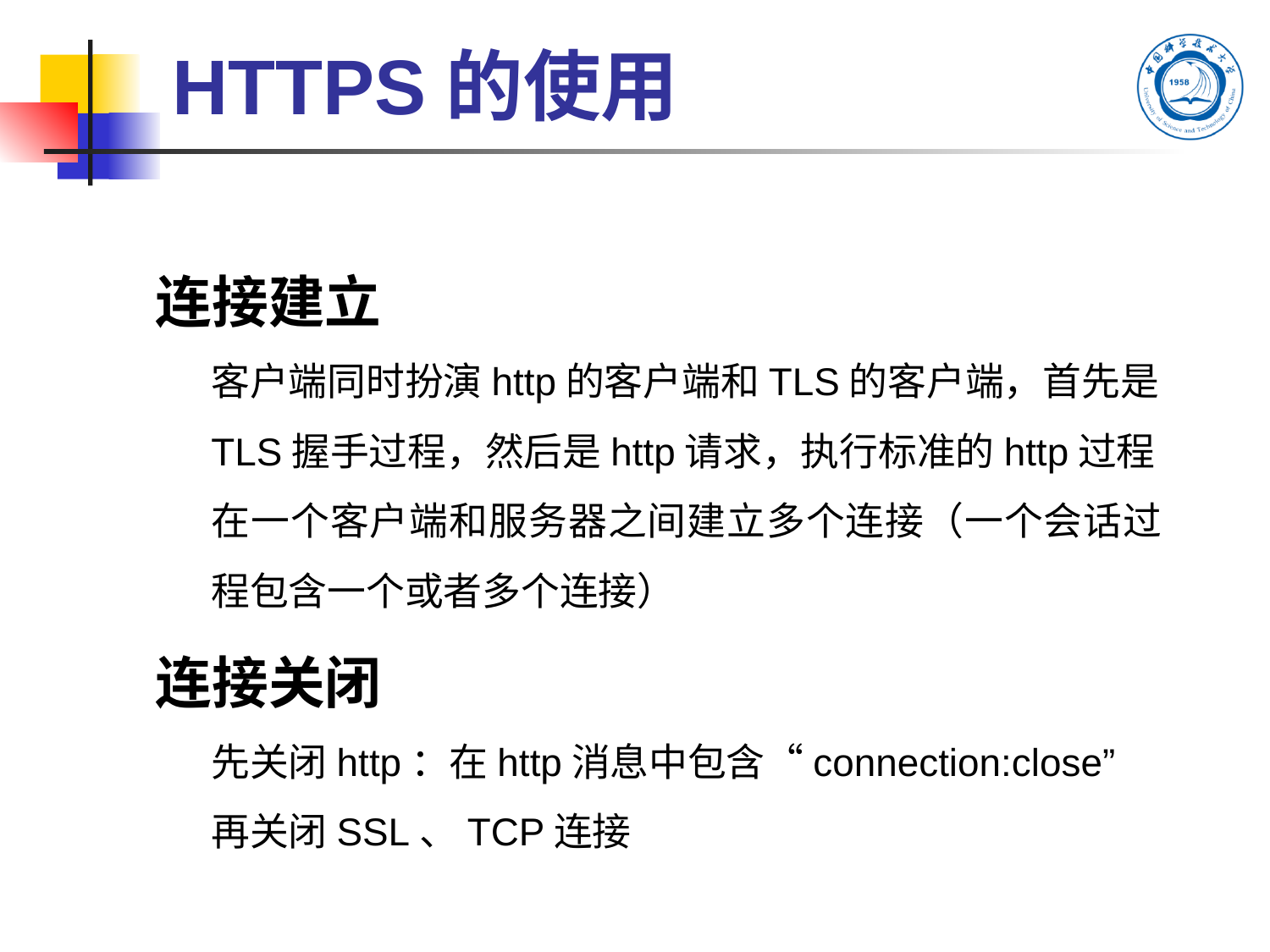

# HTTPS的使用
连接建立
客户端同时扮演http的客户端和TLS的客户端，首先是TLS握手过程，然后是http请求，执行标准的http过程
在一个客户端和服务器之间建立多个连接（一个会话过程包含一个或者多个连接）
连接关闭
先关闭http：在http消息中包含“connection:close”
再关闭SSL、TCP连接